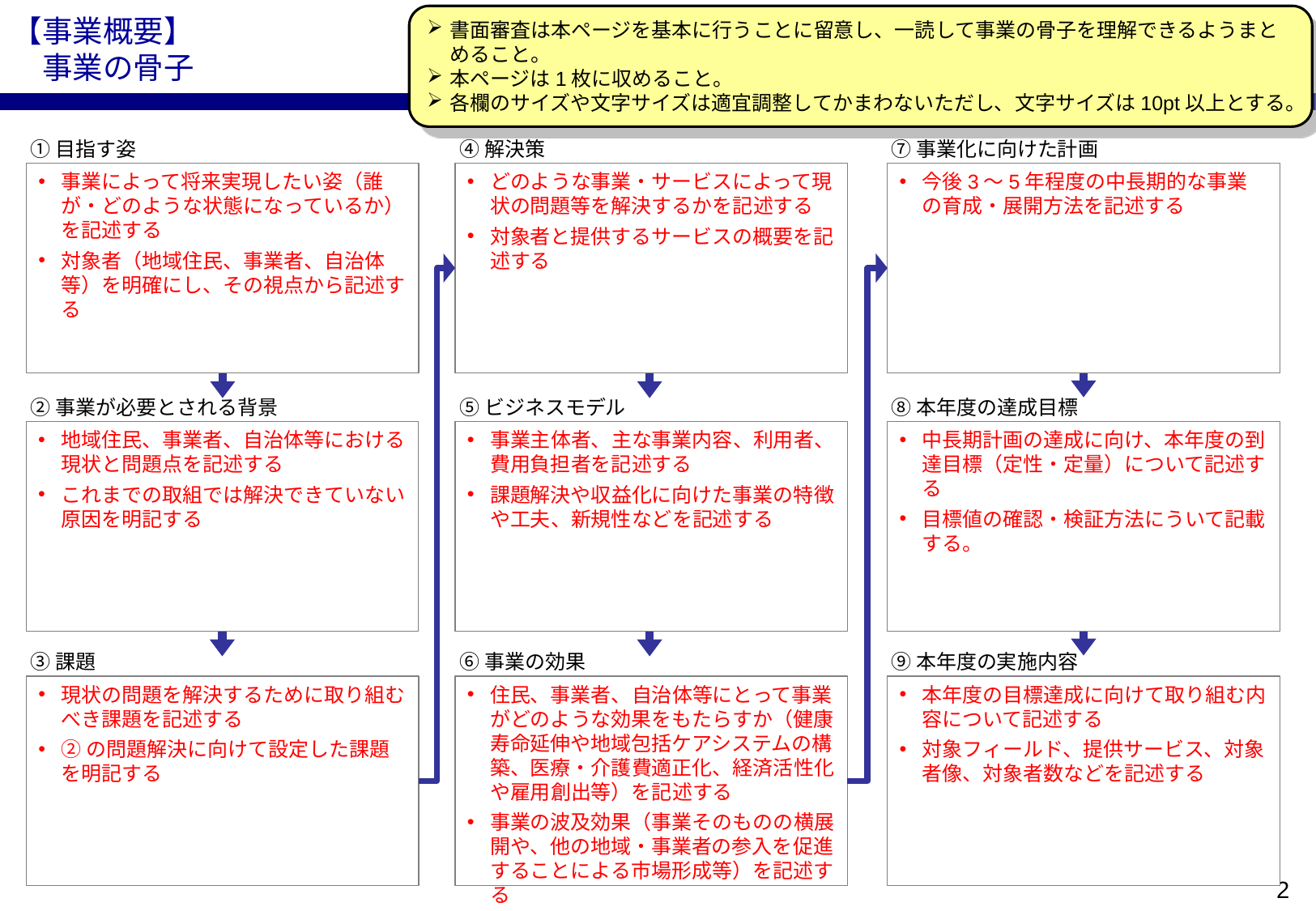

【事業概要】
　事業の骨子
書面審査は本ページを基本に行うことに留意し、一読して事業の骨子を理解できるようまとめること。
本ページは1枚に収めること。
各欄のサイズや文字サイズは適宜調整してかまわないただし、文字サイズは10pt以上とする。
①目指す姿
④解決策
⑦事業化に向けた計画
事業によって将来実現したい姿（誰が・どのような状態になっているか）を記述する
対象者（地域住民、事業者、自治体等）を明確にし、その視点から記述する
どのような事業・サービスによって現状の問題等を解決するかを記述する
対象者と提供するサービスの概要を記述する
今後3～5年程度の中長期的な事業の育成・展開方法を記述する
②事業が必要とされる背景
⑤ビジネスモデル
⑧本年度の達成目標
地域住民、事業者、自治体等における現状と問題点を記述する
これまでの取組では解決できていない原因を明記する
事業主体者、主な事業内容、利用者、費用負担者を記述する
課題解決や収益化に向けた事業の特徴や工夫、新規性などを記述する
中長期計画の達成に向け、本年度の到達目標（定性・定量）について記述する
目標値の確認・検証方法にういて記載する。
③課題
⑥事業の効果
⑨本年度の実施内容
現状の問題を解決するために取り組むべき課題を記述する
②の問題解決に向けて設定した課題を明記する
住民、事業者、自治体等にとって事業がどのような効果をもたらすか（健康寿命延伸や地域包括ケアシステムの構築、医療・介護費適正化、経済活性化や雇用創出等）を記述する
事業の波及効果（事業そのものの横展開や、他の地域・事業者の参入を促進することによる市場形成等）を記述する
本年度の目標達成に向けて取り組む内容について記述する
対象フィールド、提供サービス、対象者像、対象者数などを記述する